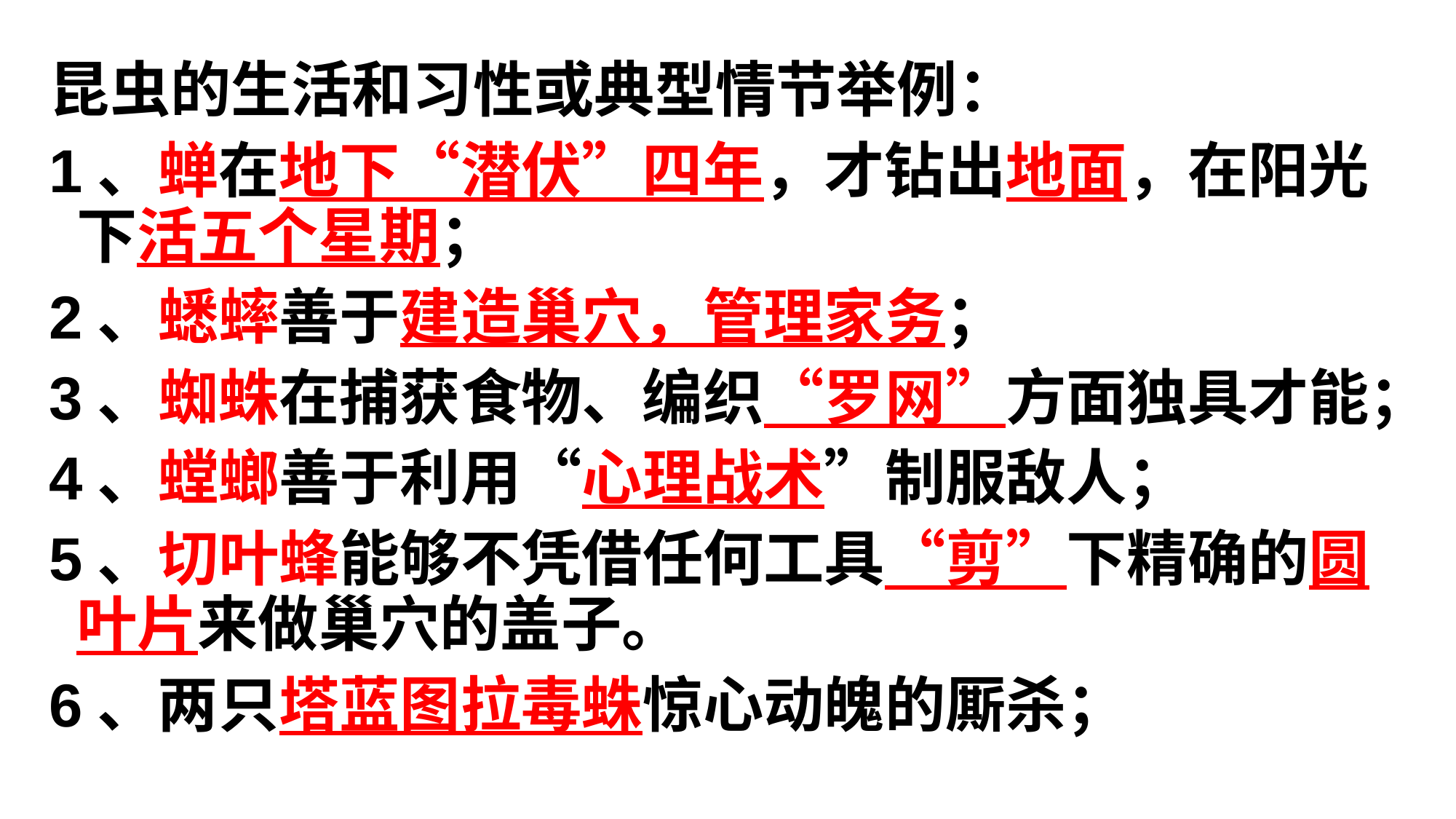

昆虫的生活和习性或典型情节举例：
1、蝉在地下“潜伏”四年，才钻出地面，在阳光下活五个星期；
2、蟋蟀善于建造巢穴，管理家务；
3、蜘蛛在捕获食物、编织“罗网”方面独具才能；
4、螳螂善于利用“心理战术”制服敌人；
5、切叶蜂能够不凭借任何工具“剪”下精确的圆叶片来做巢穴的盖子。
6、两只塔蓝图拉毒蛛惊心动魄的厮杀；